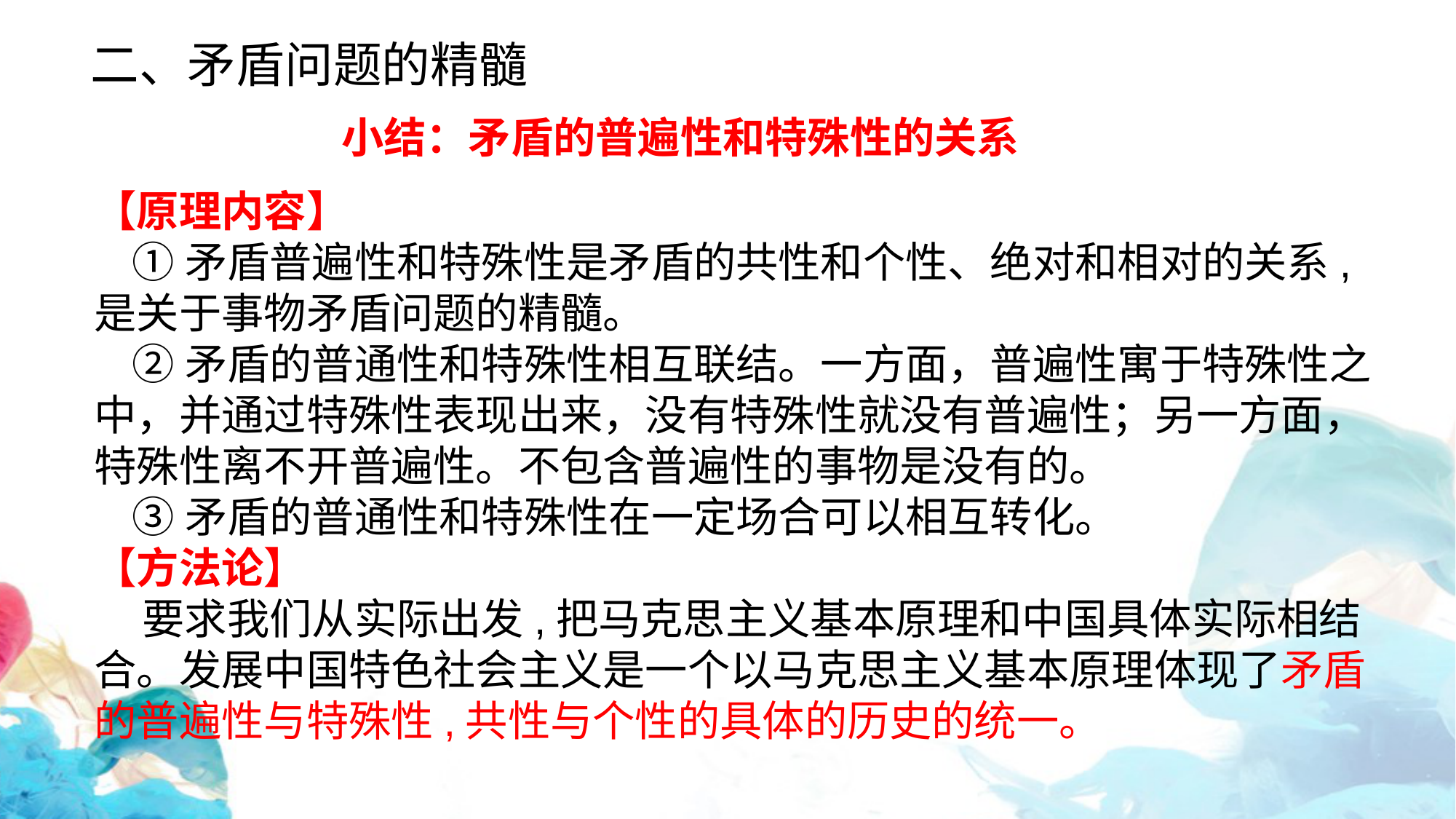

二、矛盾问题的精髓
小结：矛盾的普遍性和特殊性的关系
【原理内容】
    ①矛盾普遍性和特殊性是矛盾的共性和个性、绝对和相对的关系,是关于事物矛盾问题的精髓。
    ②矛盾的普通性和特殊性相互联结。一方面，普遍性寓于特殊性之中，并通过特殊性表现出来，没有特殊性就没有普遍性；另一方面，特殊性离不开普遍性。不包含普遍性的事物是没有的。
    ③矛盾的普通性和特殊性在一定场合可以相互转化。
【方法论】
    要求我们从实际出发,把马克思主义基本原理和中国具体实际相结合。发展中国特色社会主义是一个以马克思主义基本原理体现了矛盾的普遍性与特殊性,共性与个性的具体的历史的统一。